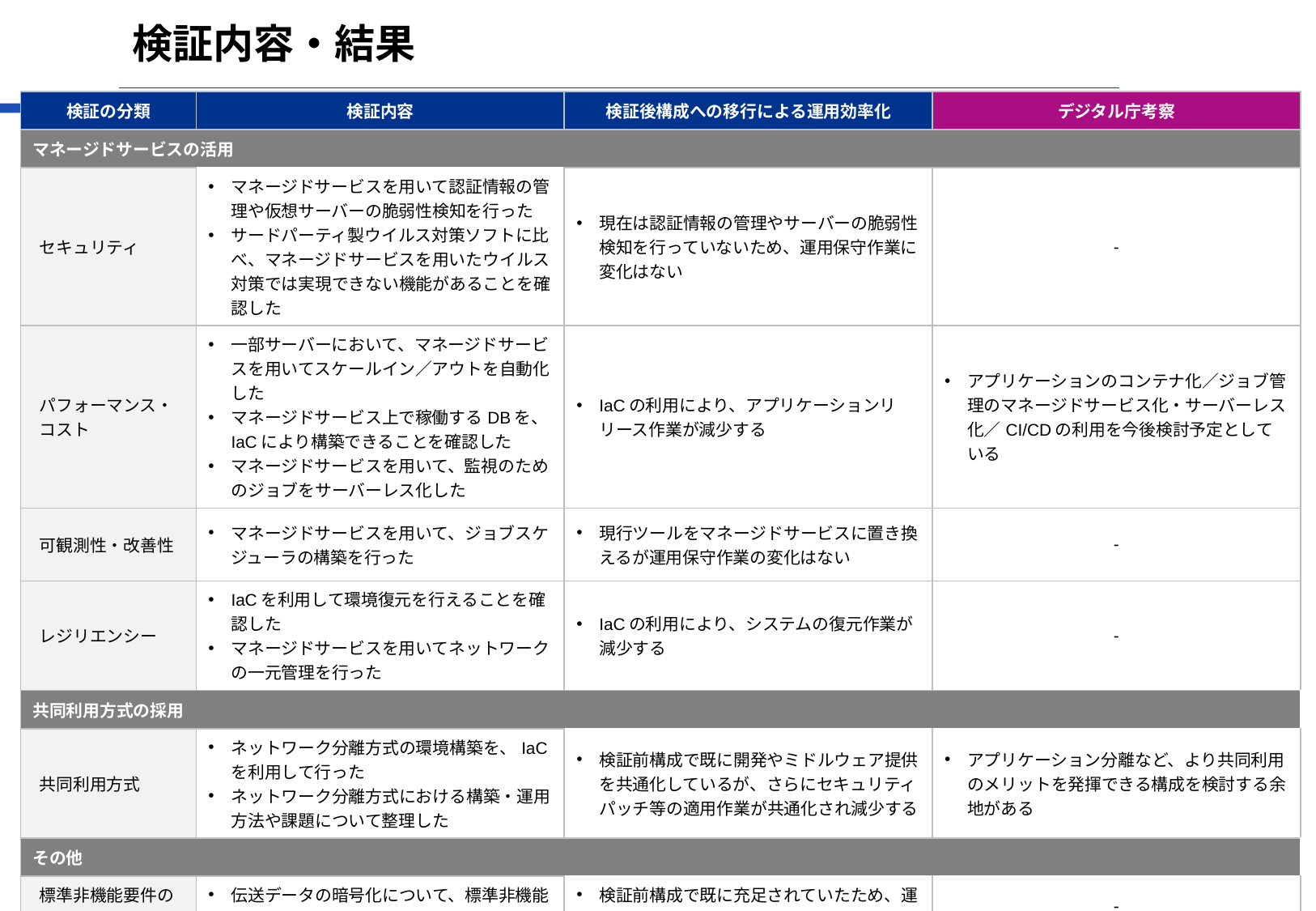

# 検証内容・結果
| 検証の分類 | 検証内容 | 検証後構成への移行による運用効率化 | デジタル庁考察 |
| --- | --- | --- | --- |
| マネージドサービスの活用 |  |  |  |
| セキュリティ | マネージドサービスを用いて認証情報の管理や仮想サーバーの脆弱性検知を行った サードパーティ製ウイルス対策ソフトに比べ、マネージドサービスを用いたウイルス対策では実現できない機能があることを確認した | 現在は認証情報の管理やサーバーの脆弱性検知を行っていないため、運用保守作業に変化はない | ‐ |
| パフォーマンス・コスト | 一部サーバーにおいて、マネージドサービスを用いてスケールイン／アウトを自動化した マネージドサービス上で稼働するDBを、IaCにより構築できることを確認した マネージドサービスを用いて、監視のためのジョブをサーバーレス化した | IaCの利用により、アプリケーションリリース作業が減少する | アプリケーションのコンテナ化／ジョブ管理のマネージドサービス化・サーバーレス化／CI/CDの利用を今後検討予定としている |
| 可観測性・改善性 | マネージドサービスを用いて、ジョブスケジューラの構築を行った | 現行ツールをマネージドサービスに置き換えるが運用保守作業の変化はない | ‐ |
| レジリエンシー | IaCを利用して環境復元を行えることを確認した マネージドサービスを用いてネットワークの一元管理を行った | IaCの利用により、システムの復元作業が減少する | ‐ |
| 共同利用方式の採用 |  |  |  |
| 共同利用方式 | ネットワーク分離方式の環境構築を、IaCを利用して行った ネットワーク分離方式における構築・運用方法や課題について整理した | 検証前構成で既に開発やミドルウェア提供を共通化しているが、さらにセキュリティパッチ等の適用作業が共通化され減少する | アプリケーション分離など、より共同利用のメリットを発揮できる構成を検討する余地がある |
| その他 |  |  |  |
| 標準非機能要件の検証 | 伝送データの暗号化について、標準非機能要件を充足することを検証した | 検証前構成で既に充足されていたため、運用保守作業に変化はない | ‐ |
49